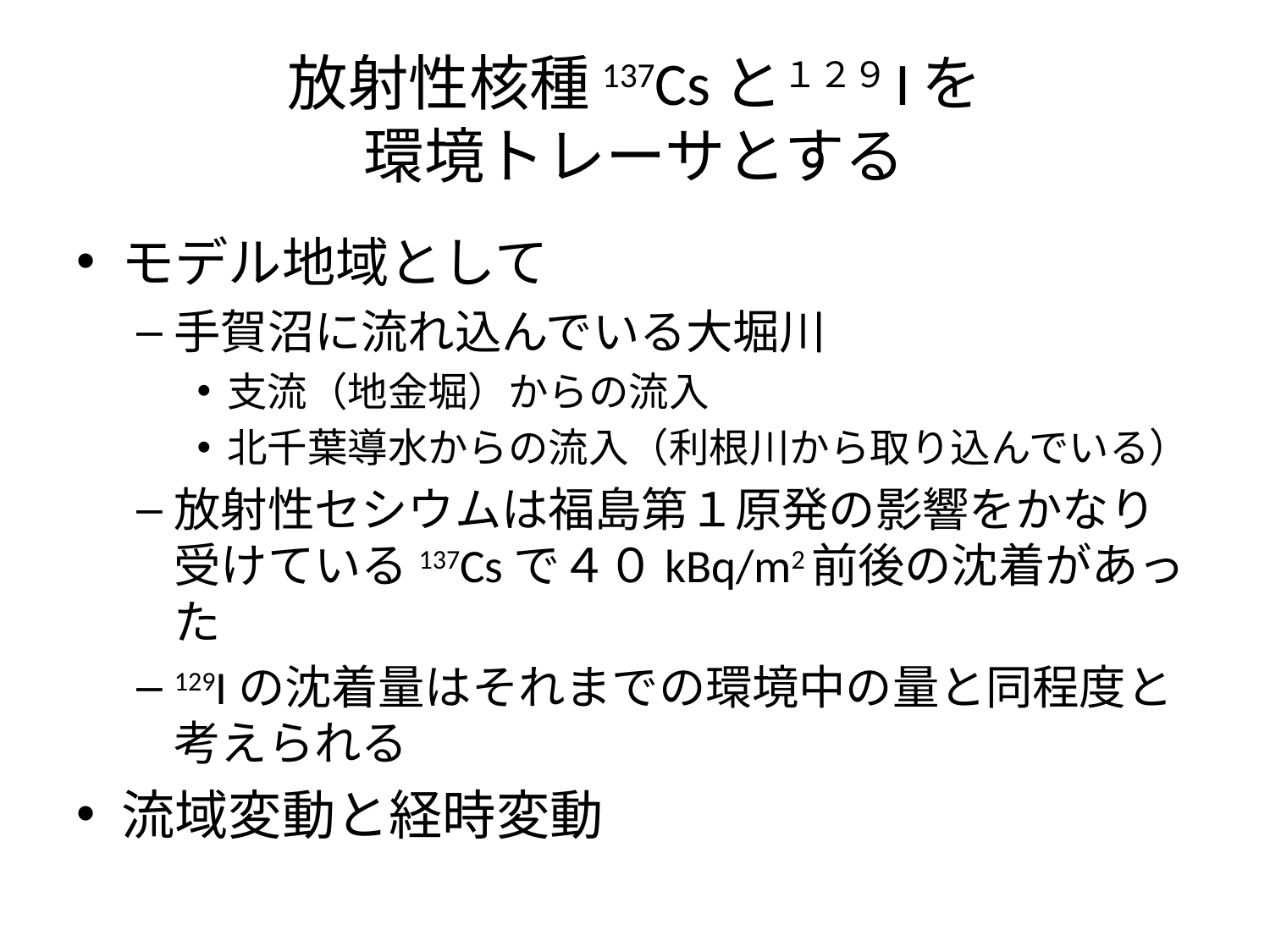

# 放射性核種137Csと１２９Iを 環境トレーサとする
モデル地域として
手賀沼に流れ込んでいる大堀川
支流（地金堀）からの流入
北千葉導水からの流入（利根川から取り込んでいる）
放射性セシウムは福島第１原発の影響をかなり受けている137Csで４０kBq/m2前後の沈着があった
129Iの沈着量はそれまでの環境中の量と同程度と考えられる
流域変動と経時変動